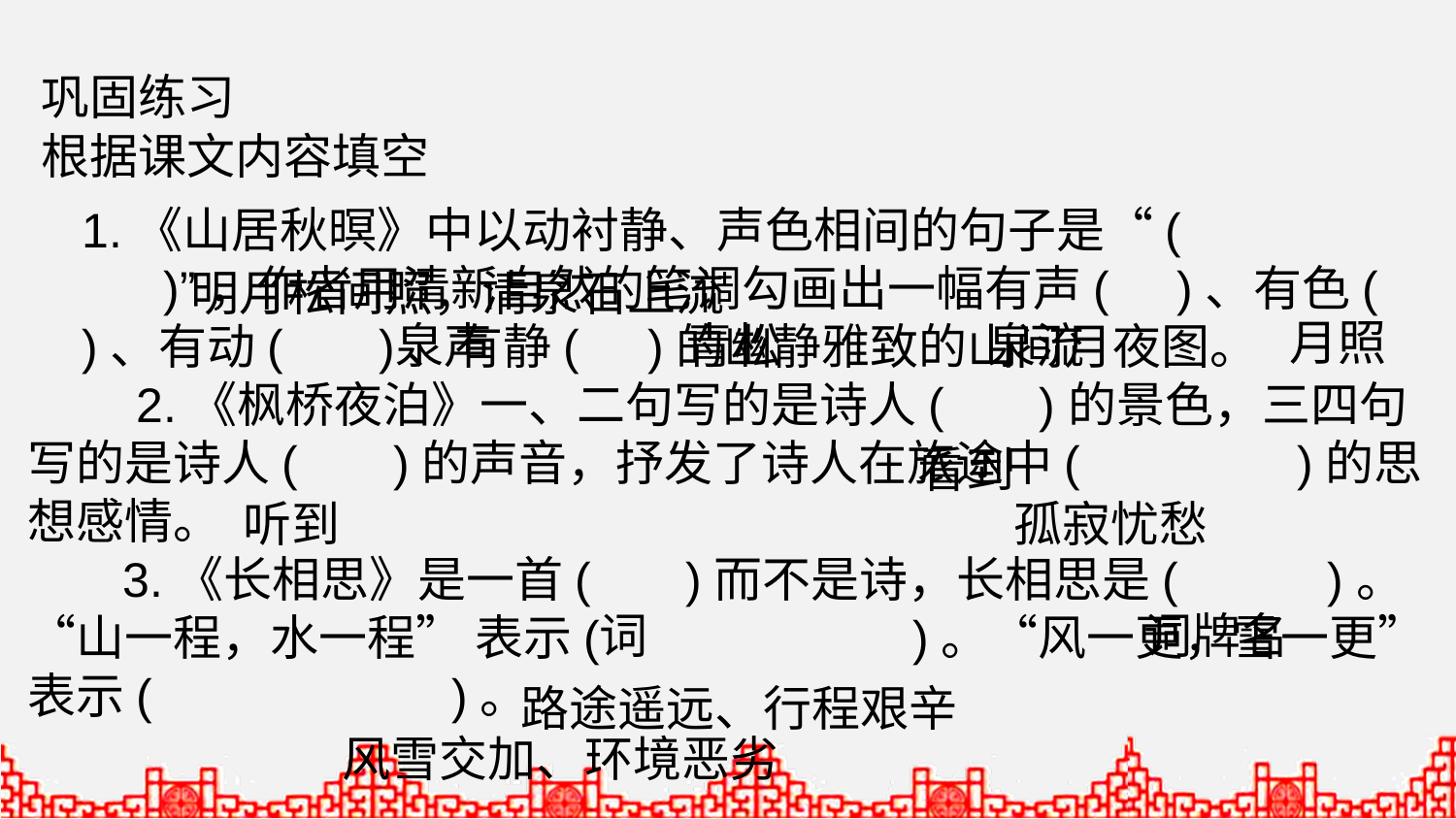

巩固练习
根据课文内容填空
    1.《山居秋暝》中以动衬静、声色相间的句子是“(                              )”，作者用清新自然的笔调勾画出一幅有声(     )、有色(         )、有动(       )、有静(     )的幽静雅致的山间月夜图。
        2.《枫桥夜泊》一、二句写的是诗人(       )的景色，三四句写的是诗人(       )的声音，抒发了诗人在旅途中(                )的思想感情。
       3.《长相思》是一首(       )而不是诗，长相思是(           )。“山一程，水一程” 表示(                       )。“风一更，雪一更”表示(                      )。
明月松间照，清泉石上流
月照
泉声
青松
泉流
看到
听到
孤寂忧愁
词
词牌名
路途遥远、行程艰辛
风雪交加、环境恶劣